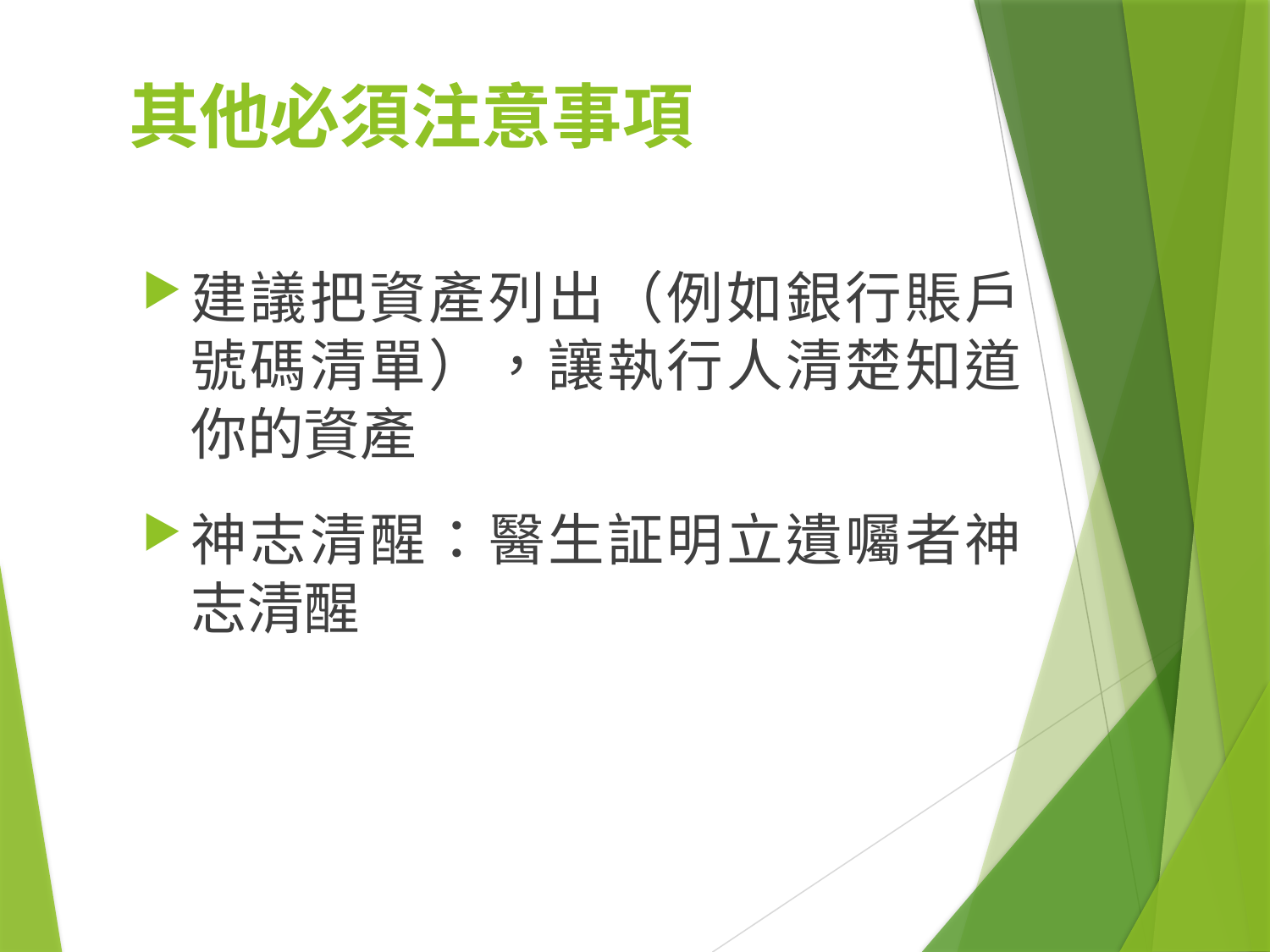

# 其他必須注意事項
建議把資產列出（例如銀行賬戶號碼清單），讓執行人清楚知道你的資產
神志清醒：醫生証明立遺囑者神志清醒